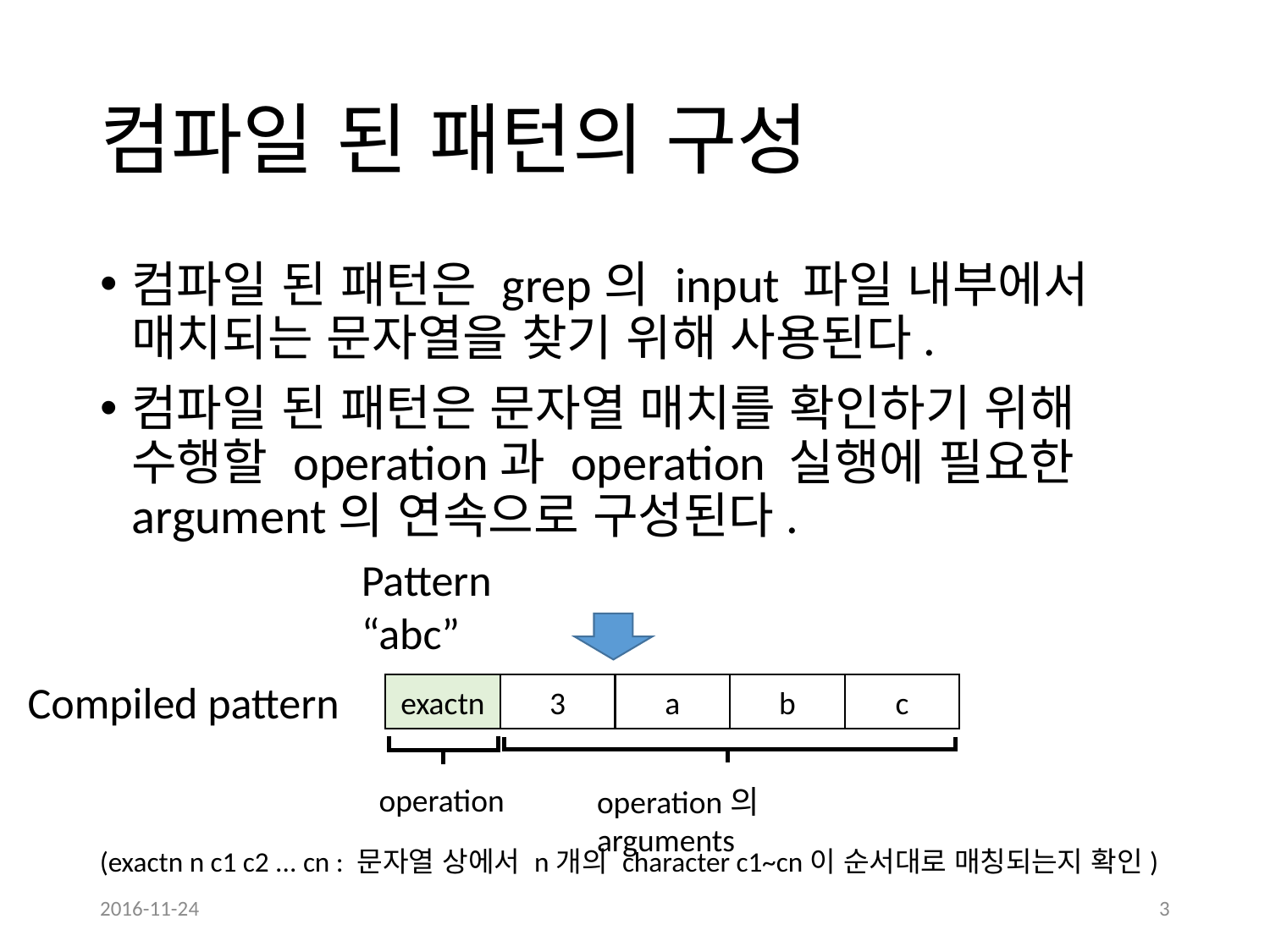

# 컴파일 된 패턴의 구성
컴파일 된 패턴은 grep의 input 파일 내부에서
매치되는 문자열을 찾기 위해 사용된다.
컴파일 된 패턴은 문자열 매치를 확인하기 위해
수행할 operation과 operation 실행에 필요한 argument의 연속으로 구성된다.

Pattern       “abc”

Compiled pattern
exactn
3
a
b
c

operation
operation의 arguments
(exactn n c1 c2 ... cn : 문자열 상에서 n개의 character c1~cn이 순서대로 매칭되는지 확인)
2016-11-24
3